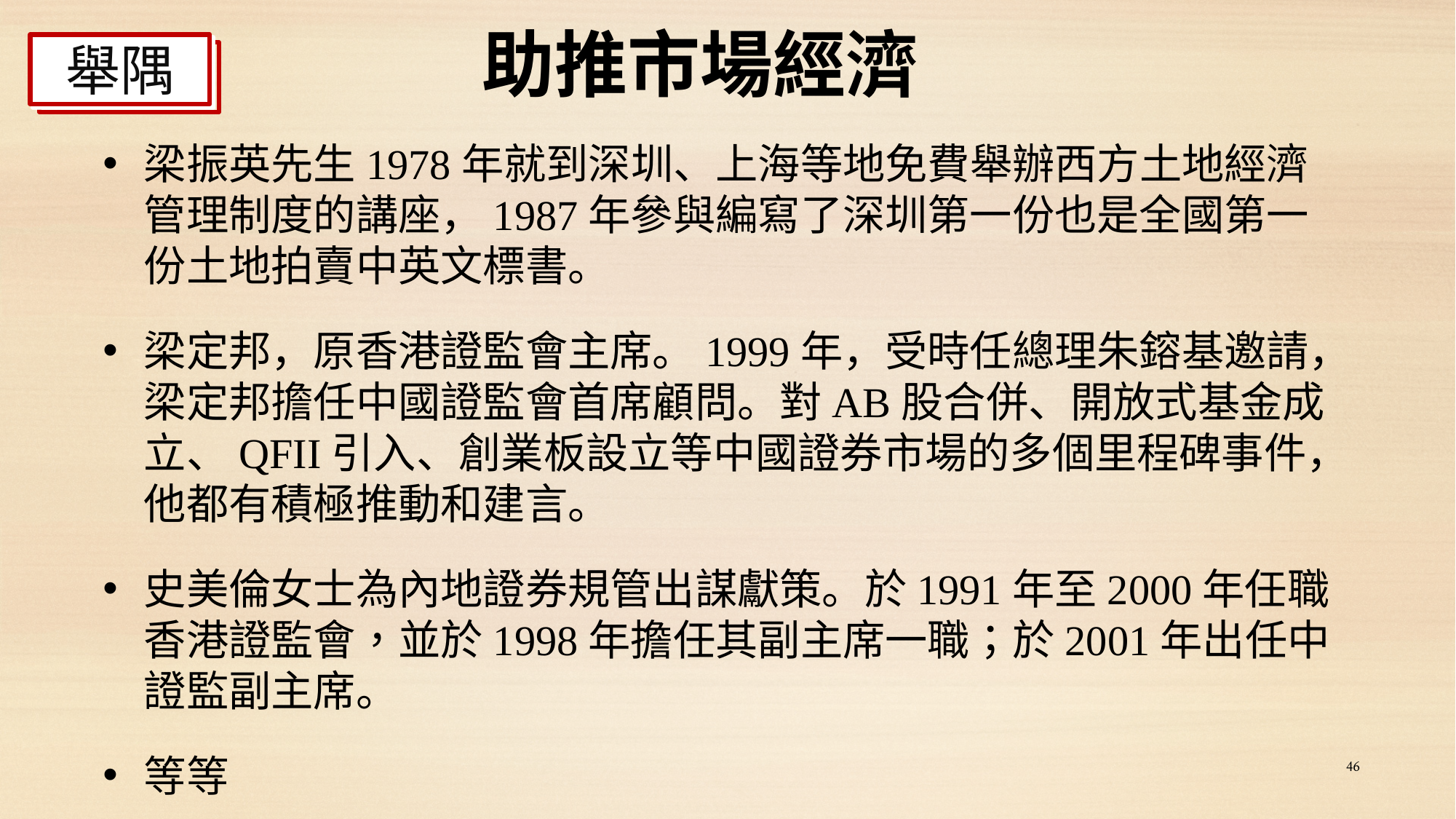

助推市場經濟
舉隅

梁振英先生1978年就到深圳、上海等地免費舉辦西方土地經濟管理制度的講座，1987年參與編寫了深圳第一份也是全國第一份土地拍賣中英文標書。
梁定邦，原香港證監會主席。1999年，受時任總理朱鎔基邀請，梁定邦擔任中國證監會首席顧問。對AB股合併、開放式基金成立、QFII引入、創業板設立等中國證券市場的多個里程碑事件，他都有積極推動和建言。
史美倫女士為內地證券規管出謀獻策。於1991年至2000年任職香港證監會，並於1998年擔任其副主席一職；於2001年出任中證監副主席。
等等
46